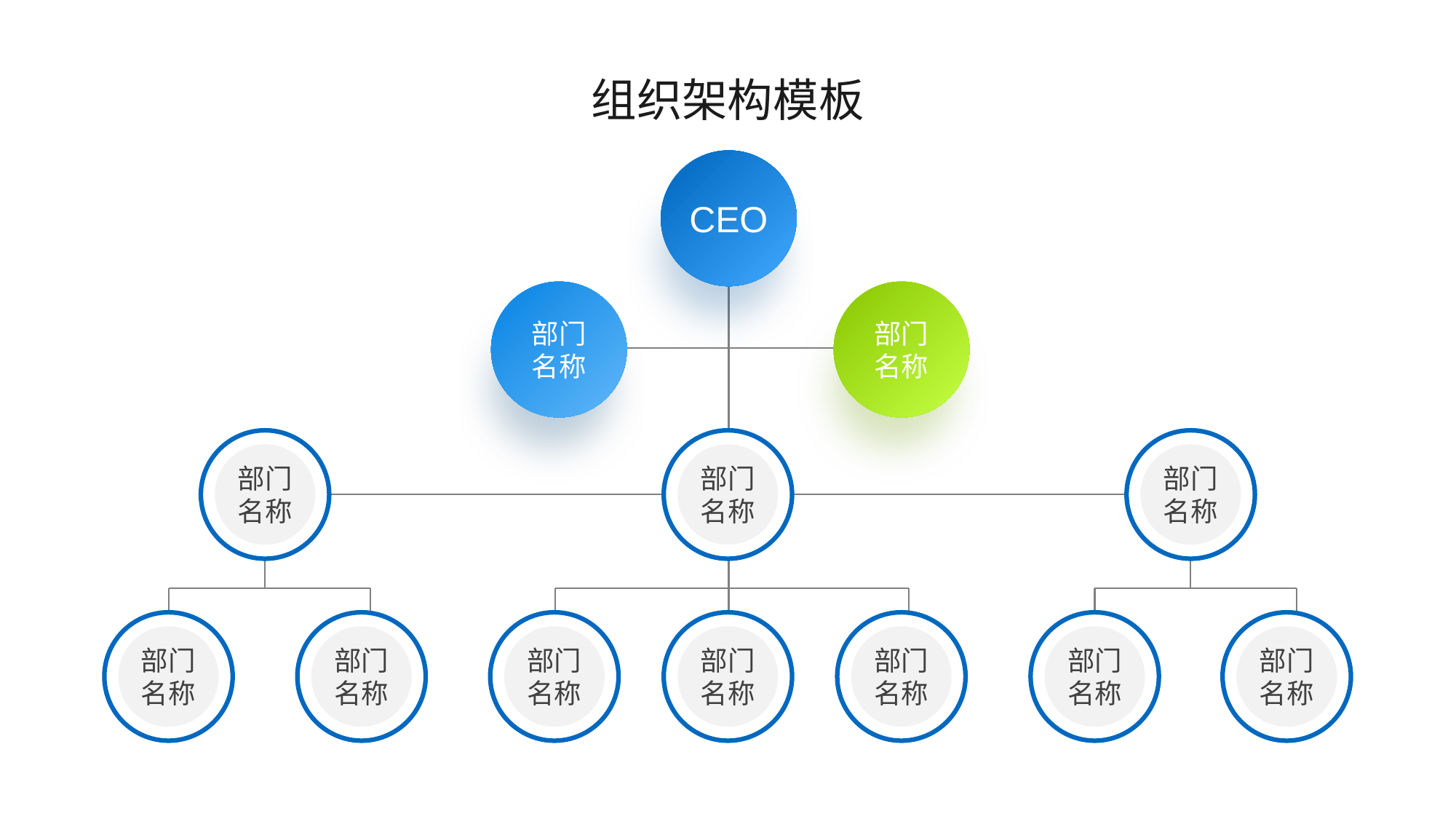

组织架构模板
CEO
部门
名称
部门
名称

部门
名称
部门
名称
部门
名称

部门
名称
部门
名称
部门
名称
部门
名称
部门
名称
部门
名称
部门
名称